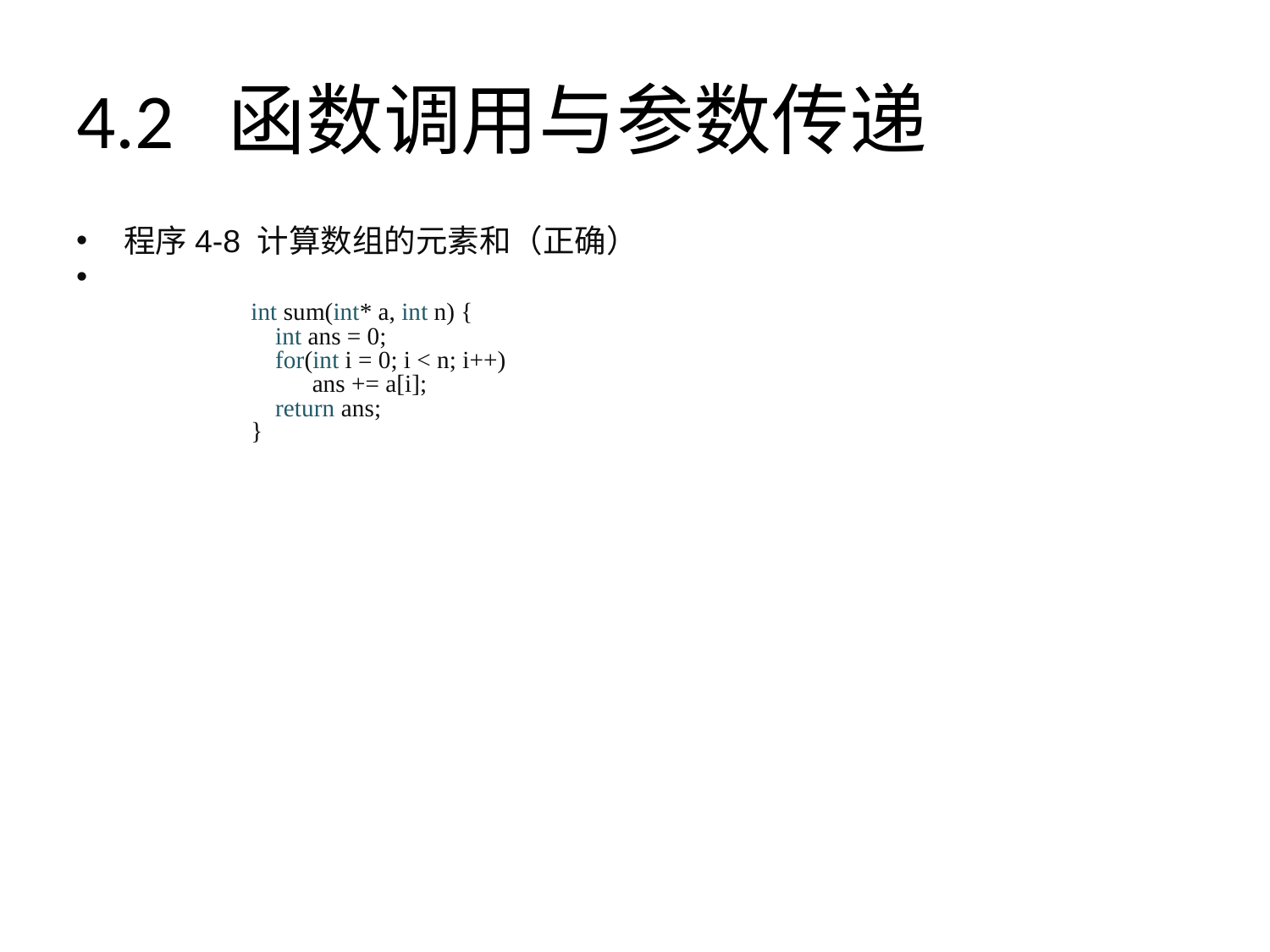

# 4.2  函数调用与参数传递
程序4-8 计算数组的元素和（正确）
	int sum(int* a, int n) {
	    int ans = 0;
	    for(int i = 0; i < n; i++)
	          ans += a[i];
	    return ans;
	}